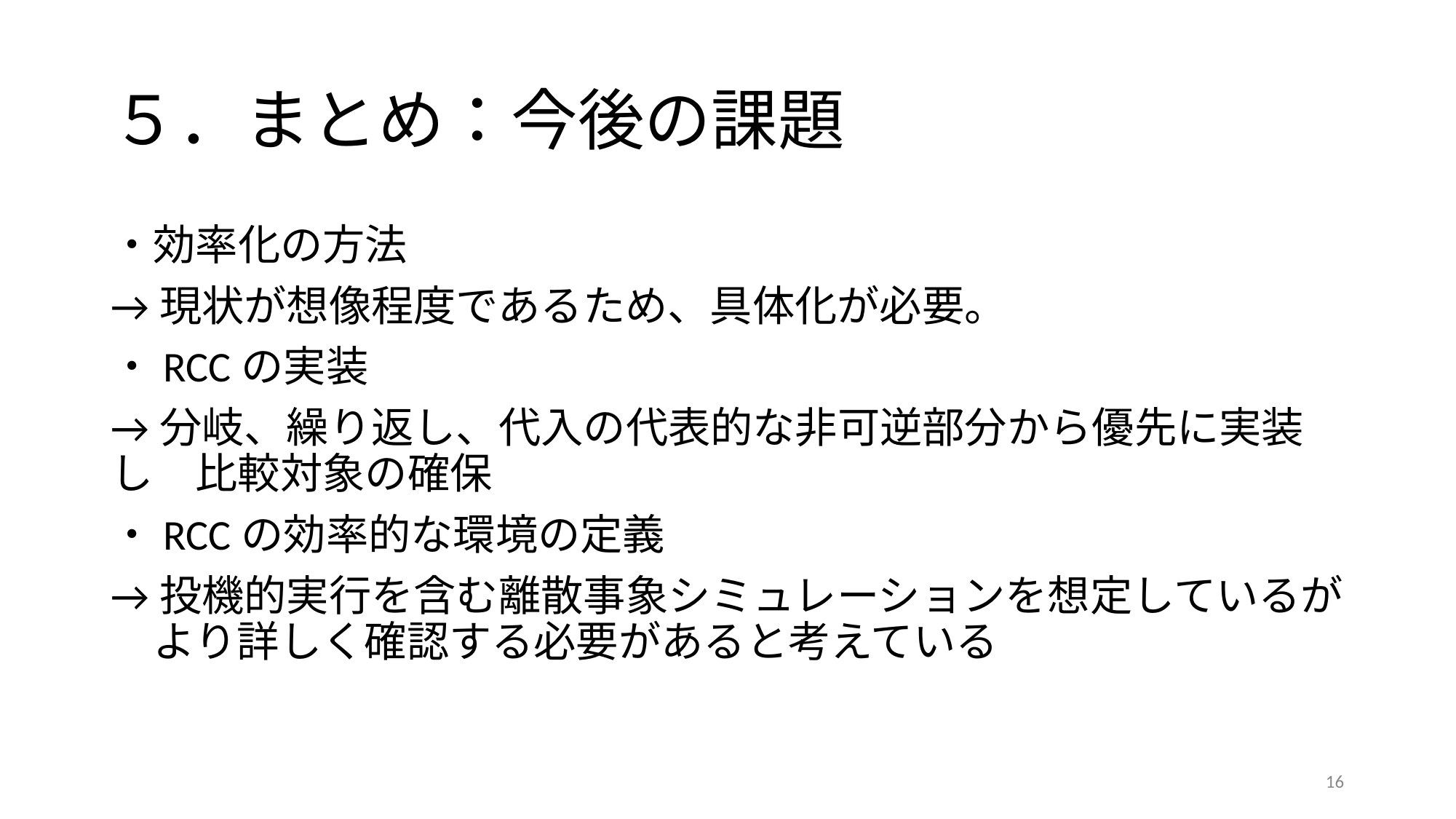

# ５．まとめ：今後の課題
・効率化の方法
→現状が想像程度であるため、具体化が必要。
・RCCの実装
→分岐、繰り返し、代入の代表的な非可逆部分から優先に実装し　比較対象の確保
・RCCの効率的な環境の定義
→投機的実行を含む離散事象シミュレーションを想定しているが　より詳しく確認する必要があると考えている
16